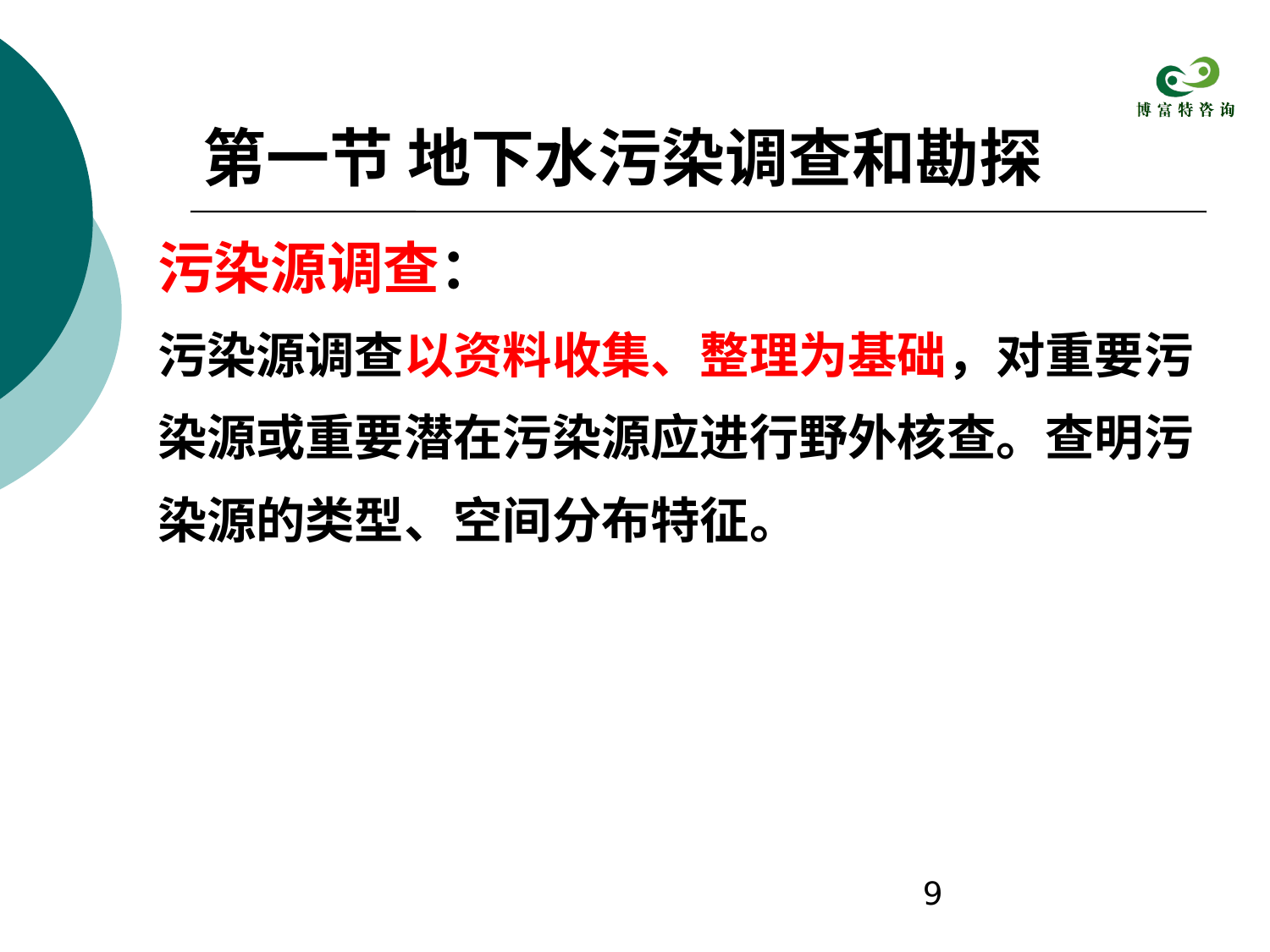

第一节 地下水污染调查和勘探
污染源调查：
污染源调查以资料收集、整理为基础，对重要污染源或重要潜在污染源应进行野外核查。查明污染源的类型、空间分布特征。

9